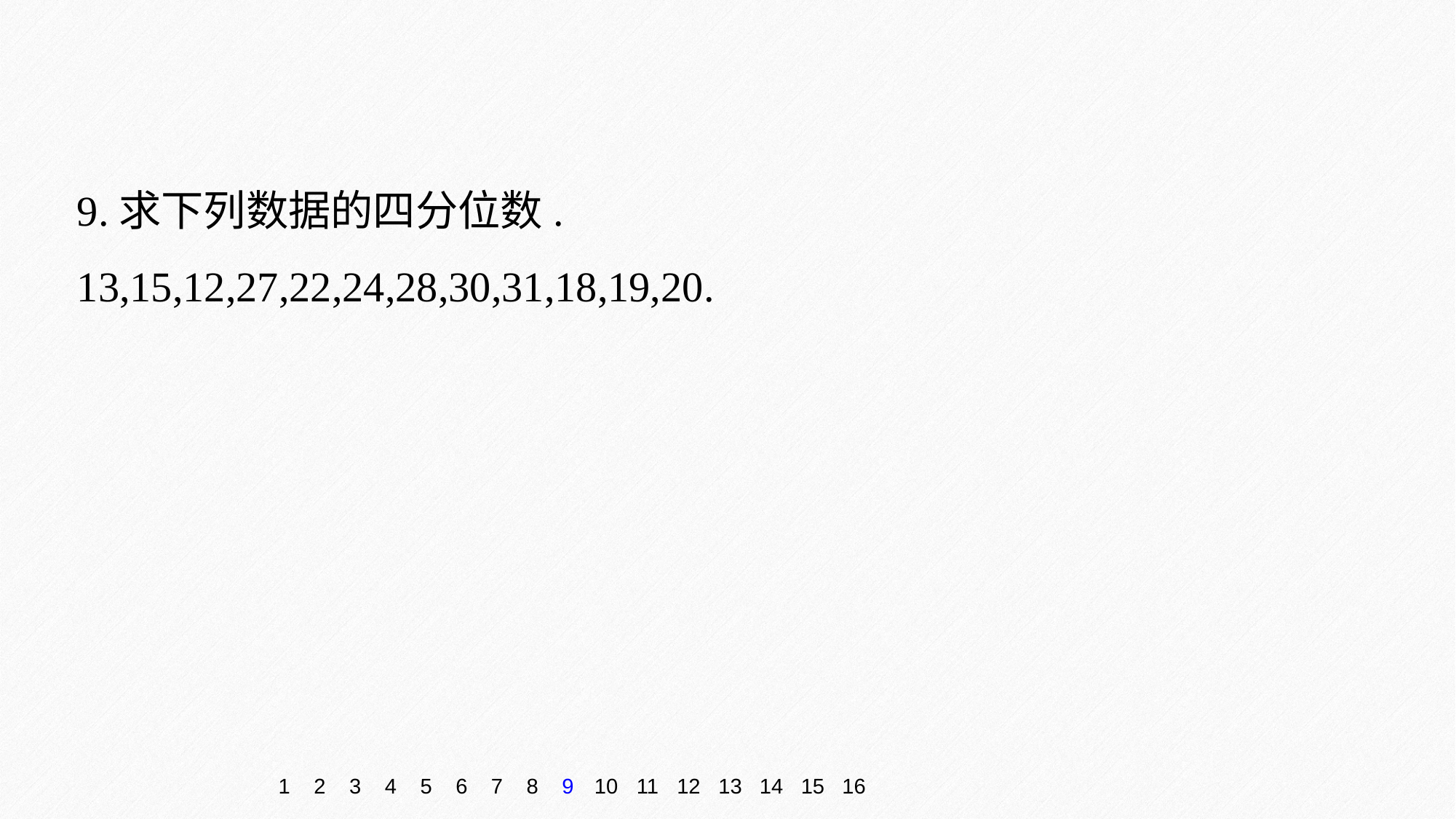

9.求下列数据的四分位数.
13,15,12,27,22,24,28,30,31,18,19,20.
1
2
3
4
5
6
7
8
9
10
11
12
13
14
15
16